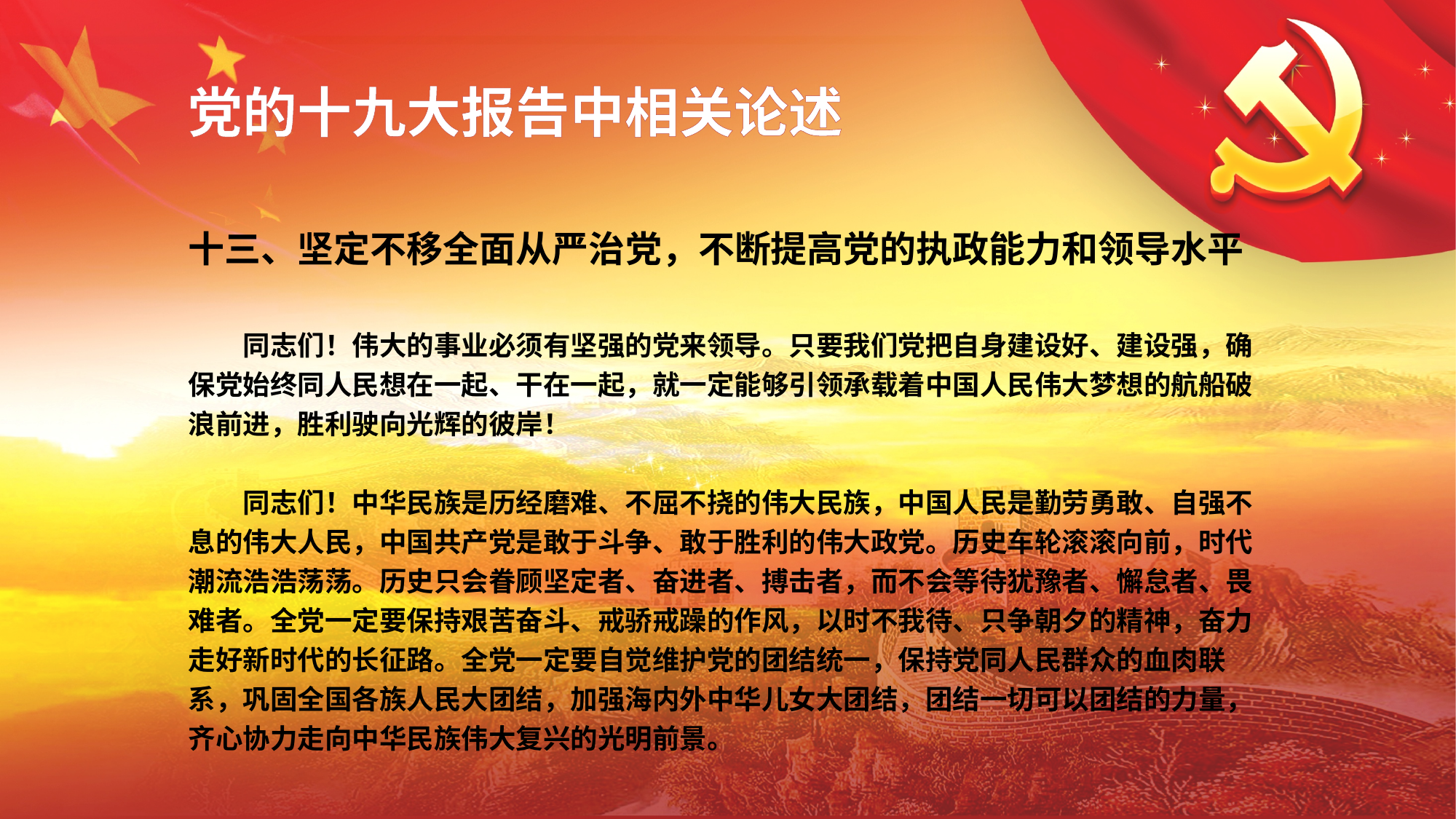

党的十九大报告中相关论述
十三、坚定不移全面从严治党，不断提高党的执政能力和领导水平

同志们！伟大的事业必须有坚强的党来领导。只要我们党把自身建设好、建设强，确保党始终同人民想在一起、干在一起，就一定能够引领承载着中国人民伟大梦想的航船破浪前进，胜利驶向光辉的彼岸！

同志们！中华民族是历经磨难、不屈不挠的伟大民族，中国人民是勤劳勇敢、自强不息的伟大人民，中国共产党是敢于斗争、敢于胜利的伟大政党。历史车轮滚滚向前，时代潮流浩浩荡荡。历史只会眷顾坚定者、奋进者、搏击者，而不会等待犹豫者、懈怠者、畏难者。全党一定要保持艰苦奋斗、戒骄戒躁的作风，以时不我待、只争朝夕的精神，奋力走好新时代的长征路。全党一定要自觉维护党的团结统一，保持党同人民群众的血肉联系，巩固全国各族人民大团结，加强海内外中华儿女大团结，团结一切可以团结的力量，齐心协力走向中华民族伟大复兴的光明前景。